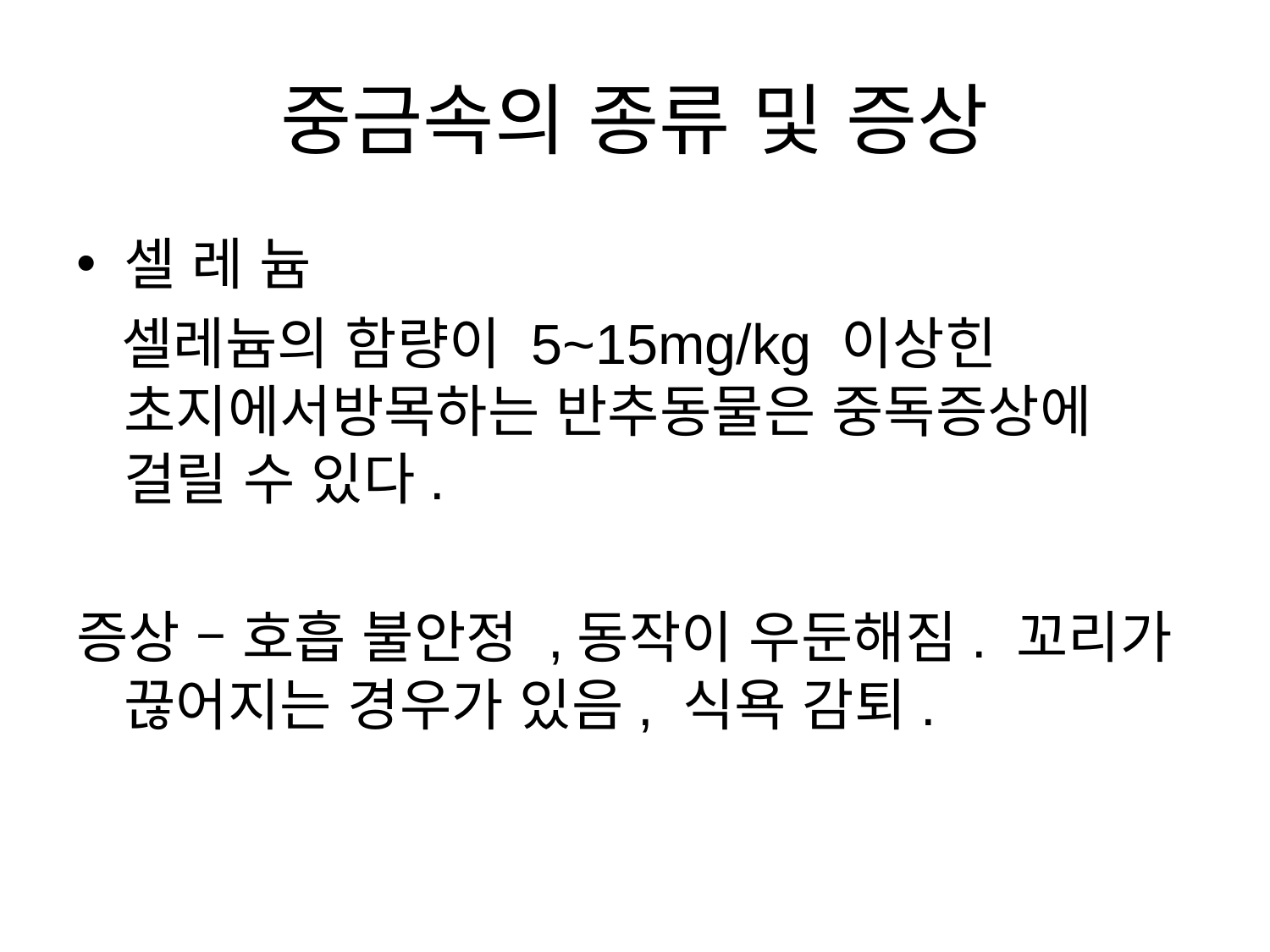

# 중금속의 종류 및 증상
셀 레 늄
  셀레늄의 함량이 5~15mg/kg 이상힌 초지에서방목하는 반추동물은 중독증상에 걸릴 수 있다.

증상 – 호흡 불안정 ,동작이 우둔해짐. 꼬리가 끊어지는 경우가 있음, 식욕 감퇴.